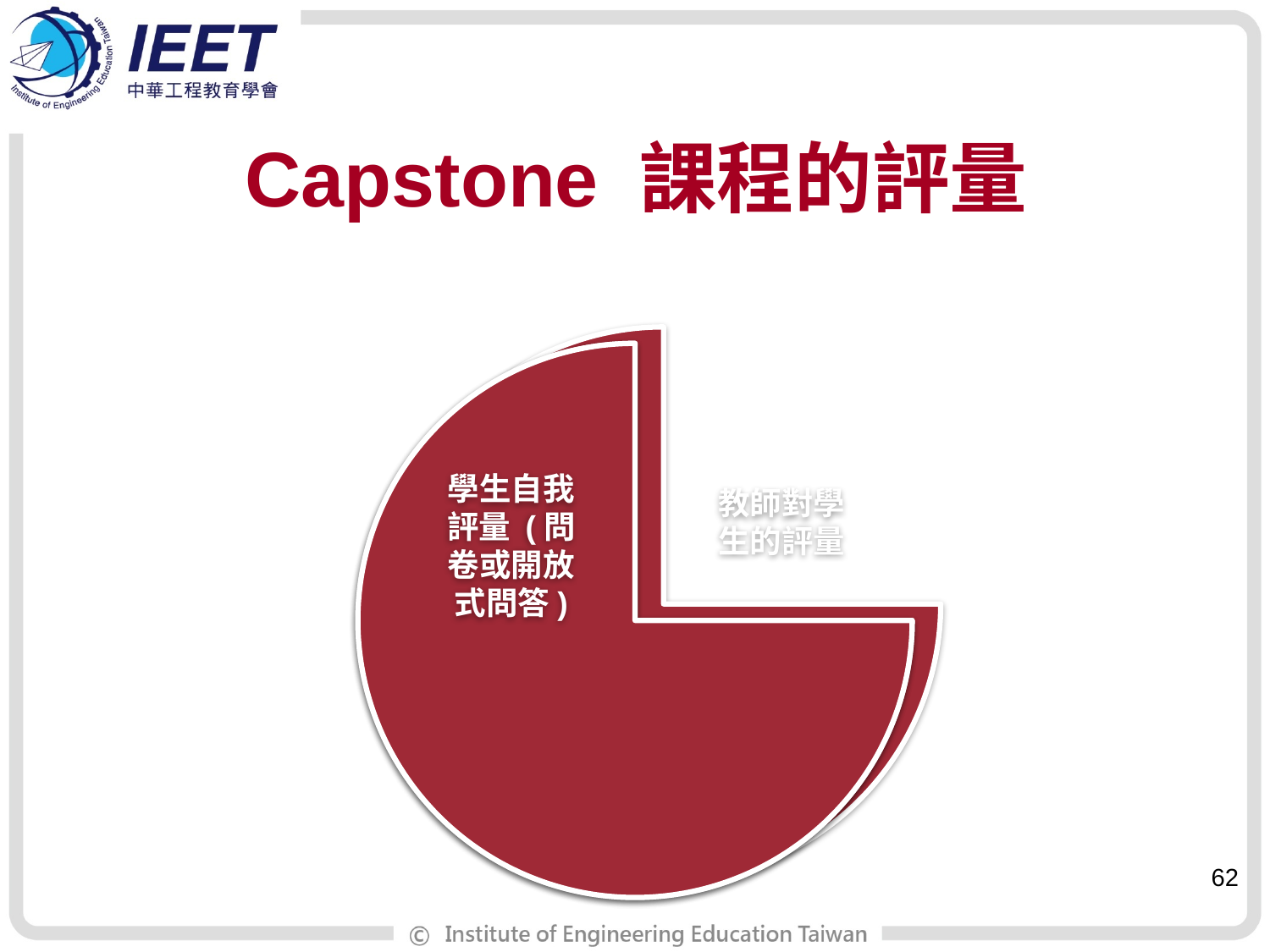

# Capstone 課程的評量
教師對學生的評量
同儕互評 (問卷或開放式問答)
學生自我
評量 (問卷或開放式問答)
62